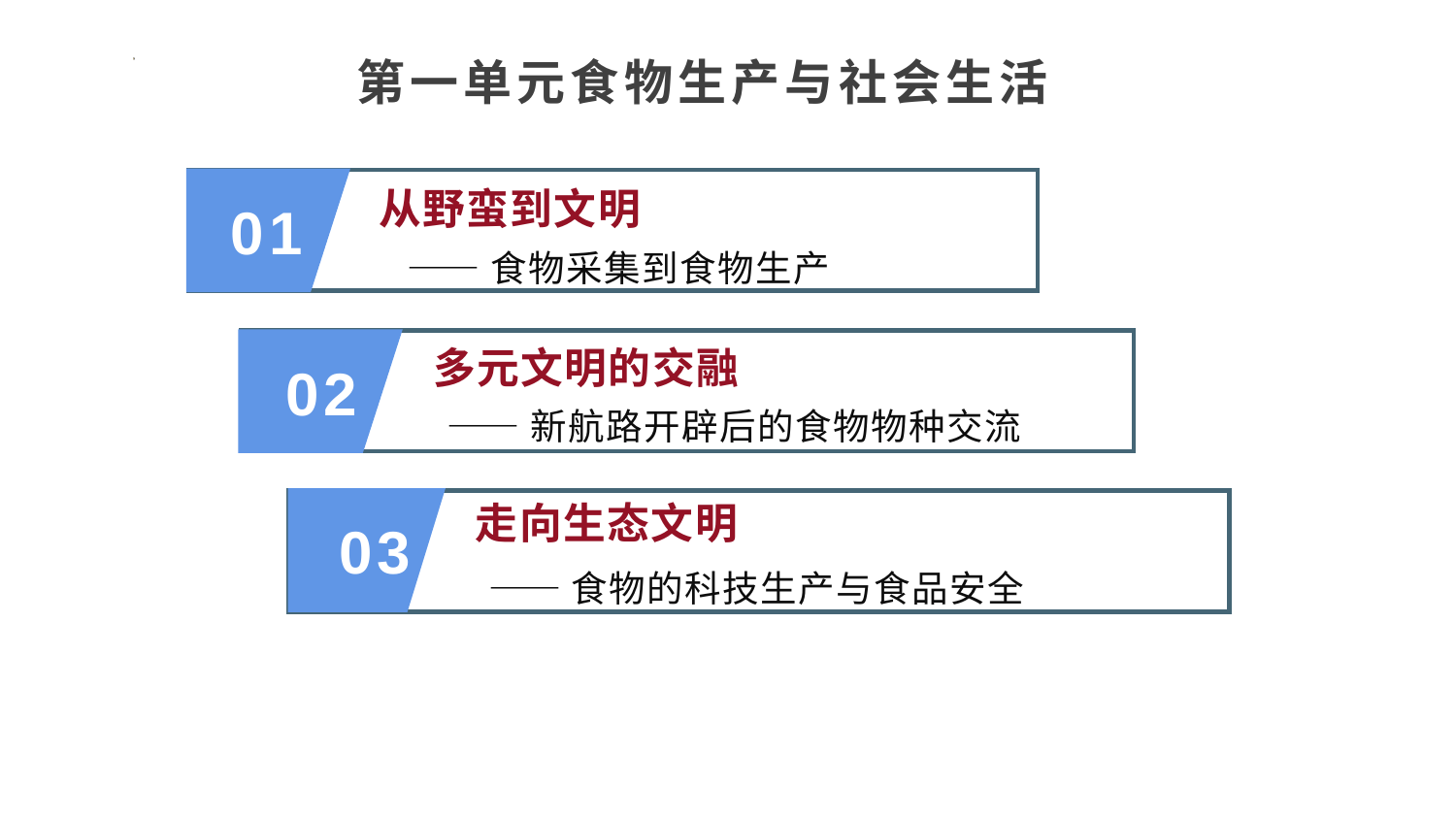

第一单元食物生产与社会生活

从野蛮到文明
   ——食物采集到食物生产
01

    多元文明的交融
       ——新航路开辟后的食物物种交流
02

  走向生态文明
    ——食物的科技生产与食品安全
03